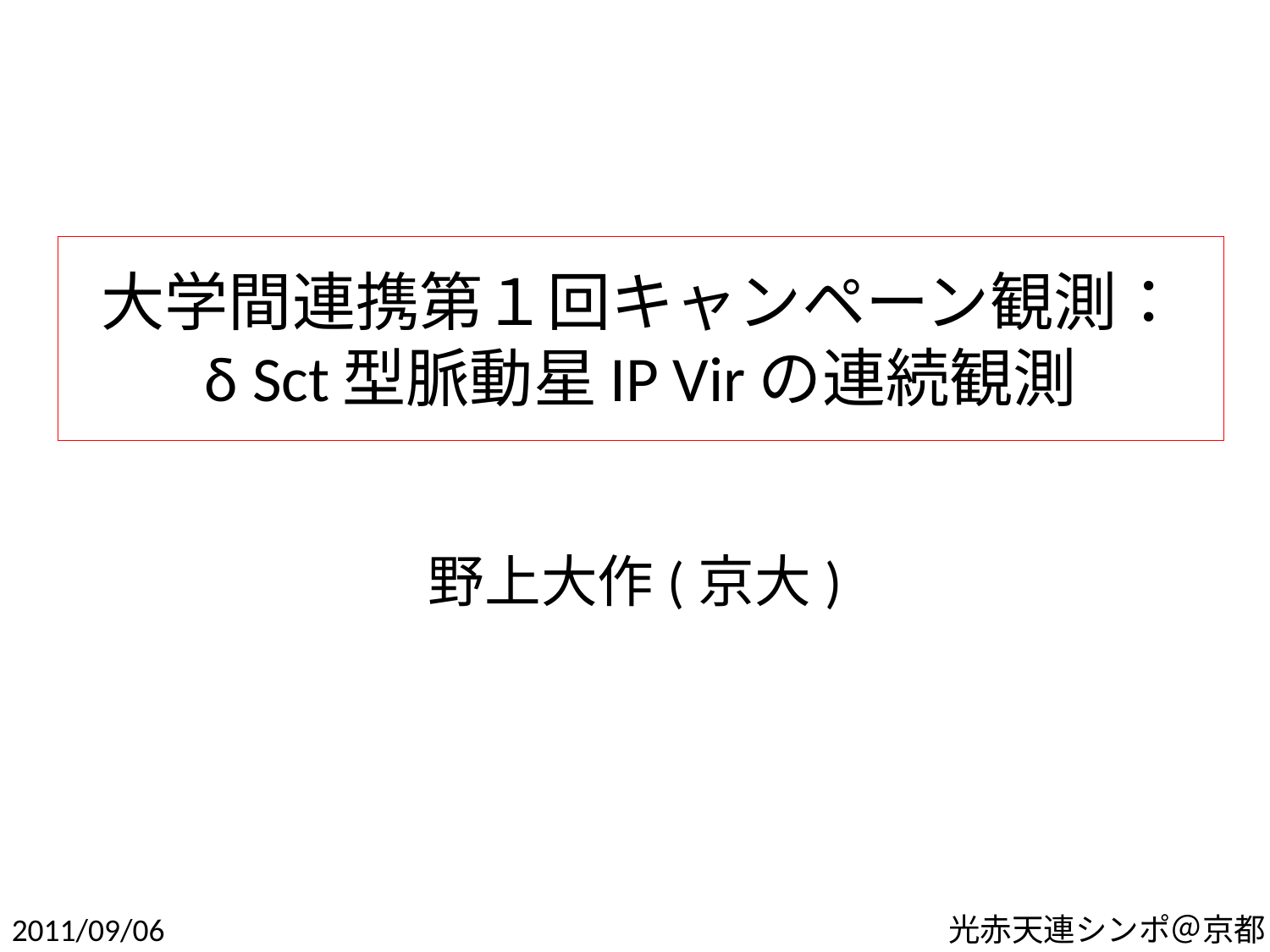

# 大学間連携第１回キャンペーン観測： δ Sct型脈動星IP Virの連続観測
野上大作(京大)
2011/09/06
光赤天連シンポ＠京都